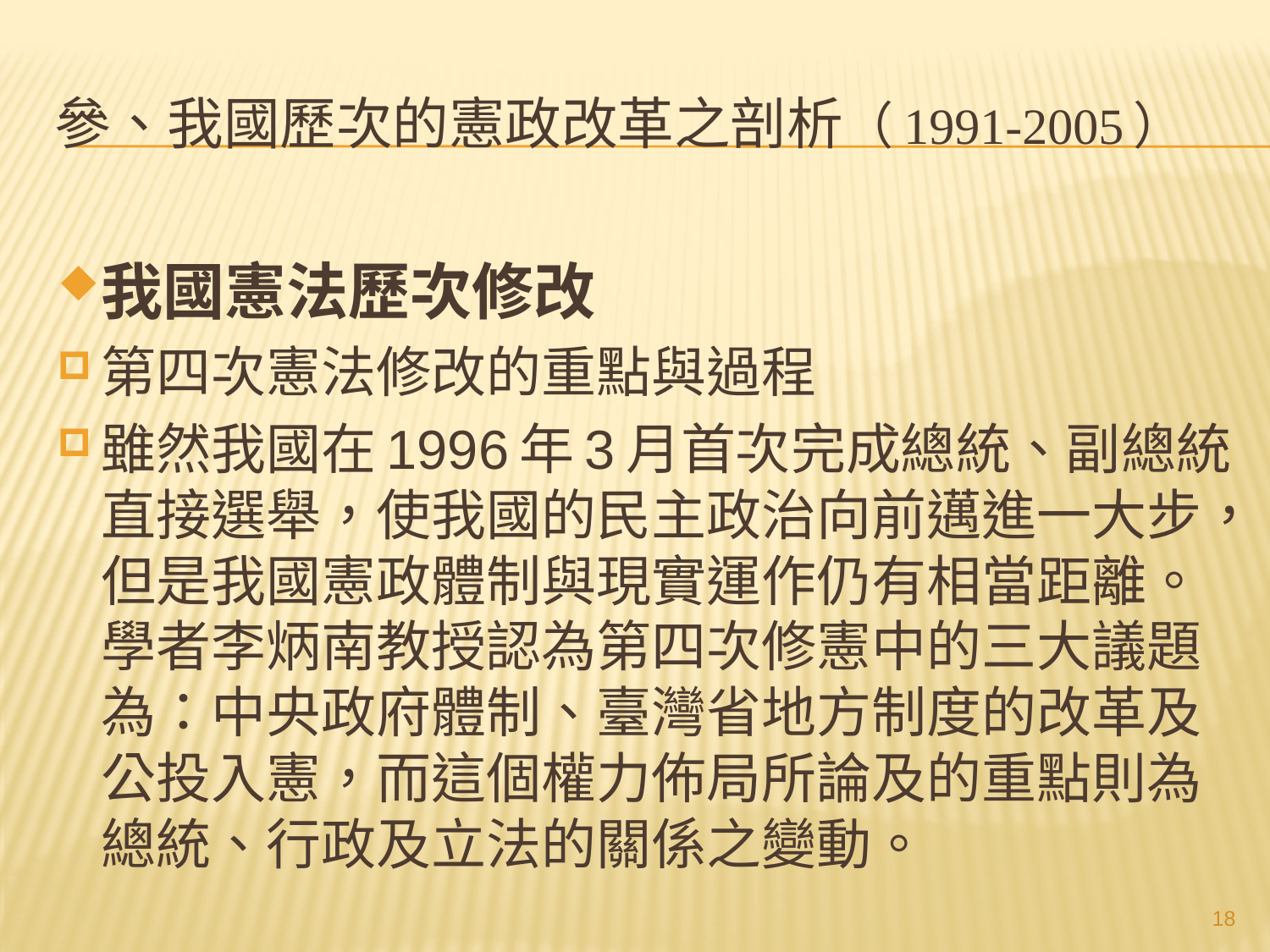

# 參、我國歷次的憲政改革之剖析（1991-2005）
我國憲法歷次修改
第四次憲法修改的重點與過程
雖然我國在1996年3月首次完成總統、副總統直接選舉，使我國的民主政治向前邁進一大步，但是我國憲政體制與現實運作仍有相當距離。學者李炳南教授認為第四次修憲中的三大議題為：中央政府體制、臺灣省地方制度的改革及公投入憲，而這個權力佈局所論及的重點則為總統、行政及立法的關係之變動。
18